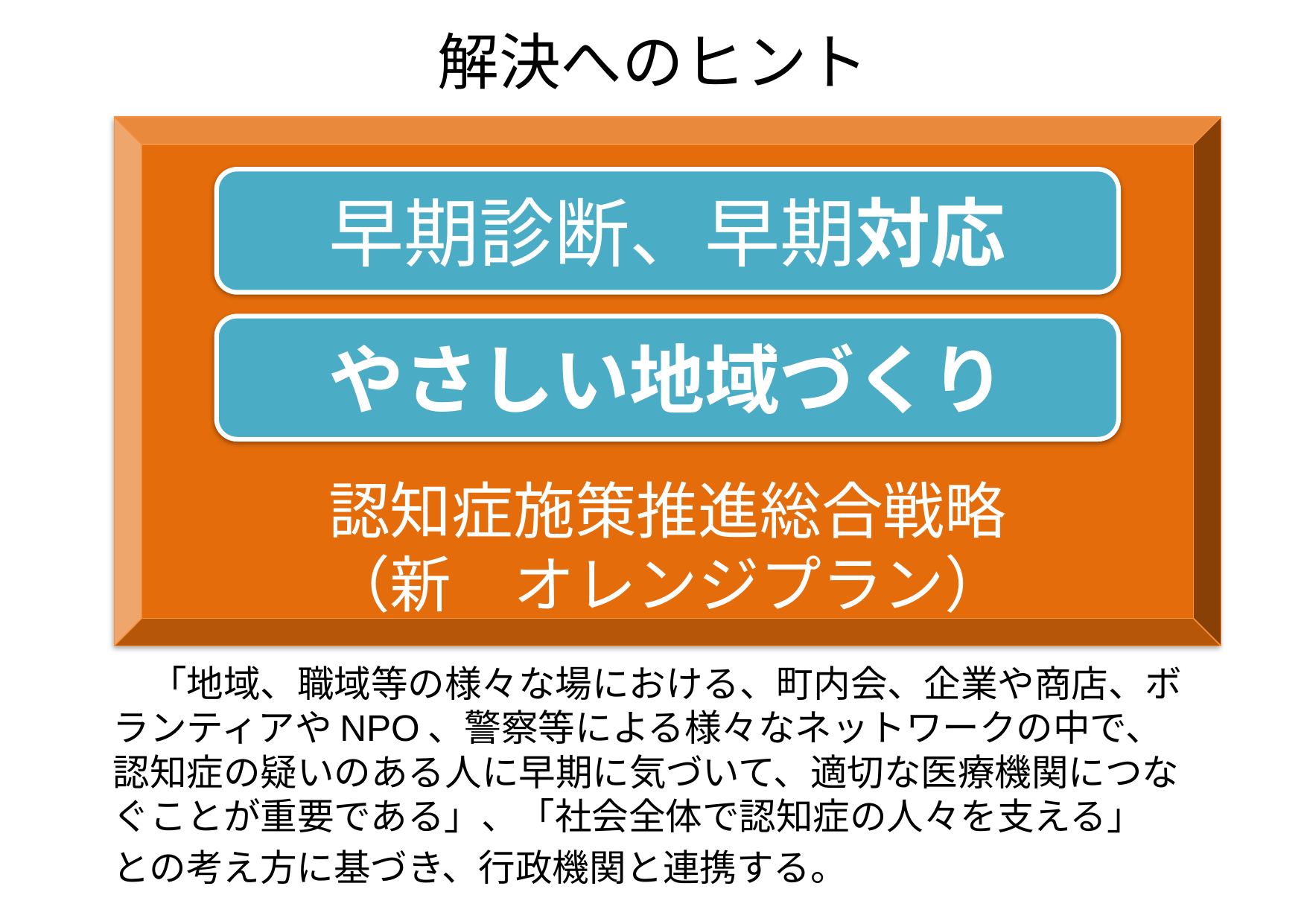

# 解決へのヒント

認知症施策推進総合戦略
（新　オレンジプラン）
早期診断、早期対応
やさしい地域づくり
　「地域、職域等の様々な場における、町内会、企業や商店、ボランティアやNPO、警察等による様々なネットワークの中で、認知症の疑いのある人に早期に気づいて、適切な医療機関につなぐことが重要である」、「社会全体で認知症の人々を支える」
との考え方に基づき、行政機関と連携する。